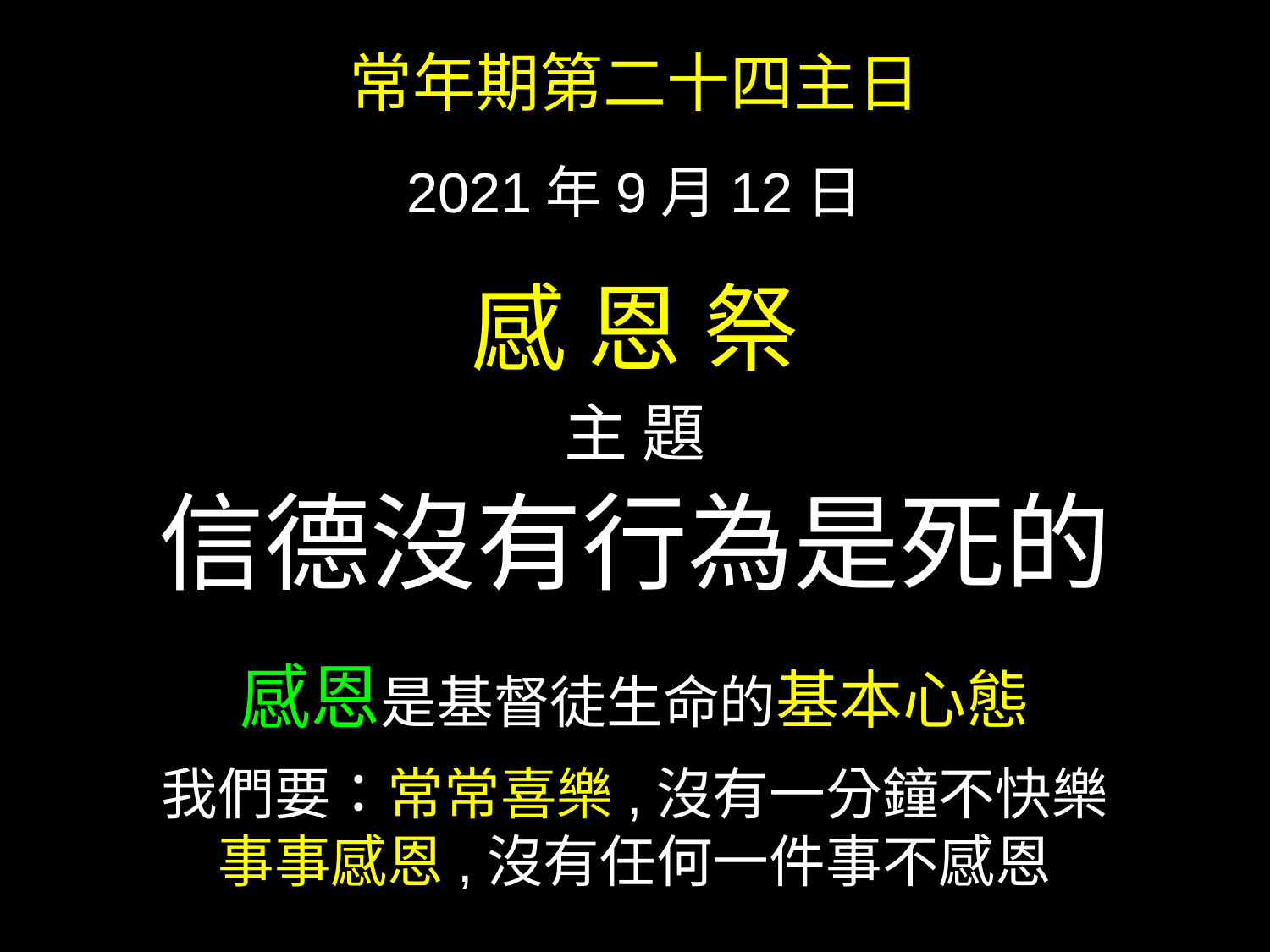

常年期第二十四主日

2021年9月12日

感 恩 祭
主 題
信德沒有行為是死的
感恩是基督徒生命的基本心態
我們要：常常喜樂,沒有一分鐘不快樂
事事感恩,沒有任何一件事不感恩